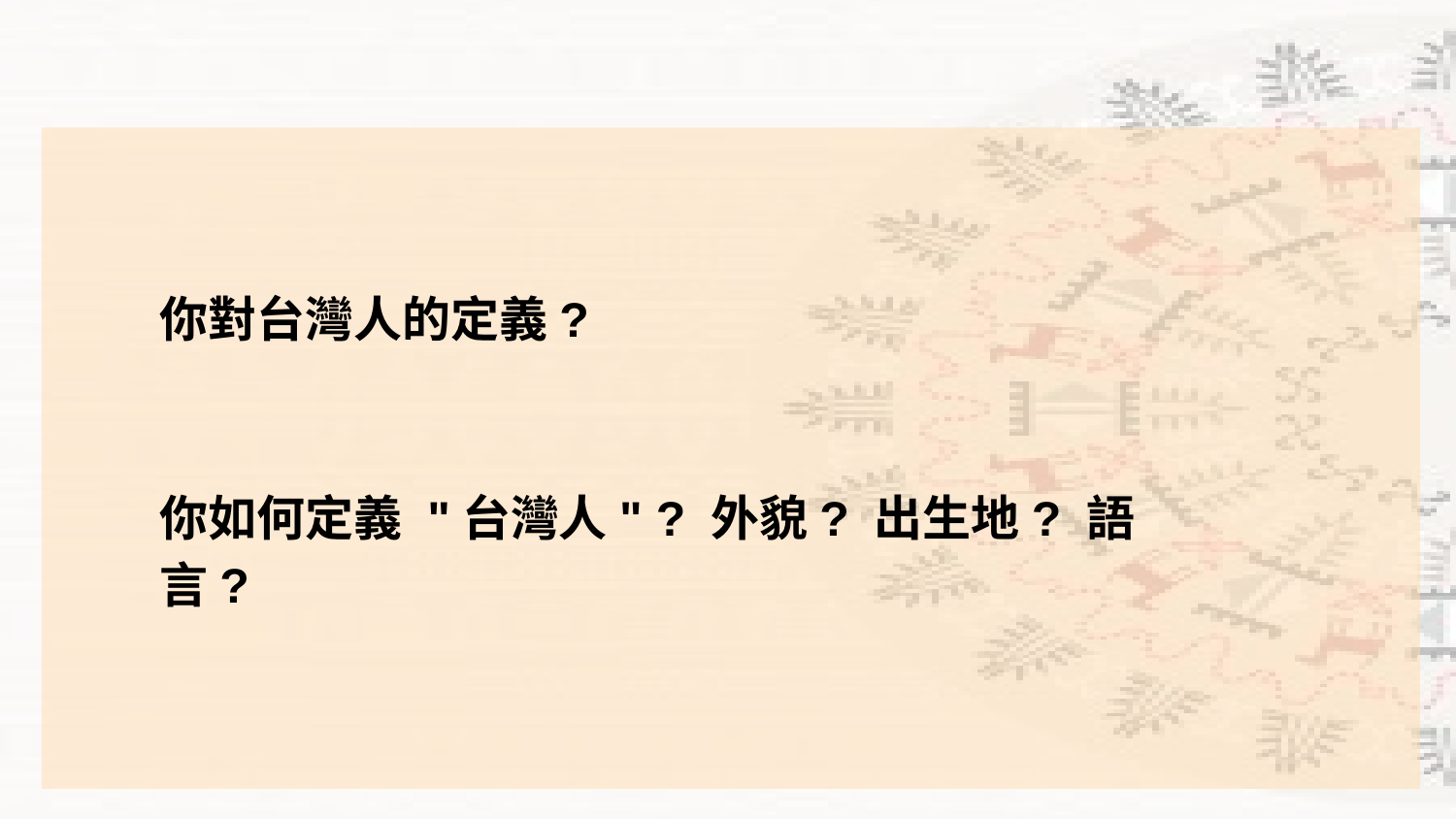

你對台灣人的定義?

你如何定義 "台灣人" ? 外貌? 出生地? 語言?